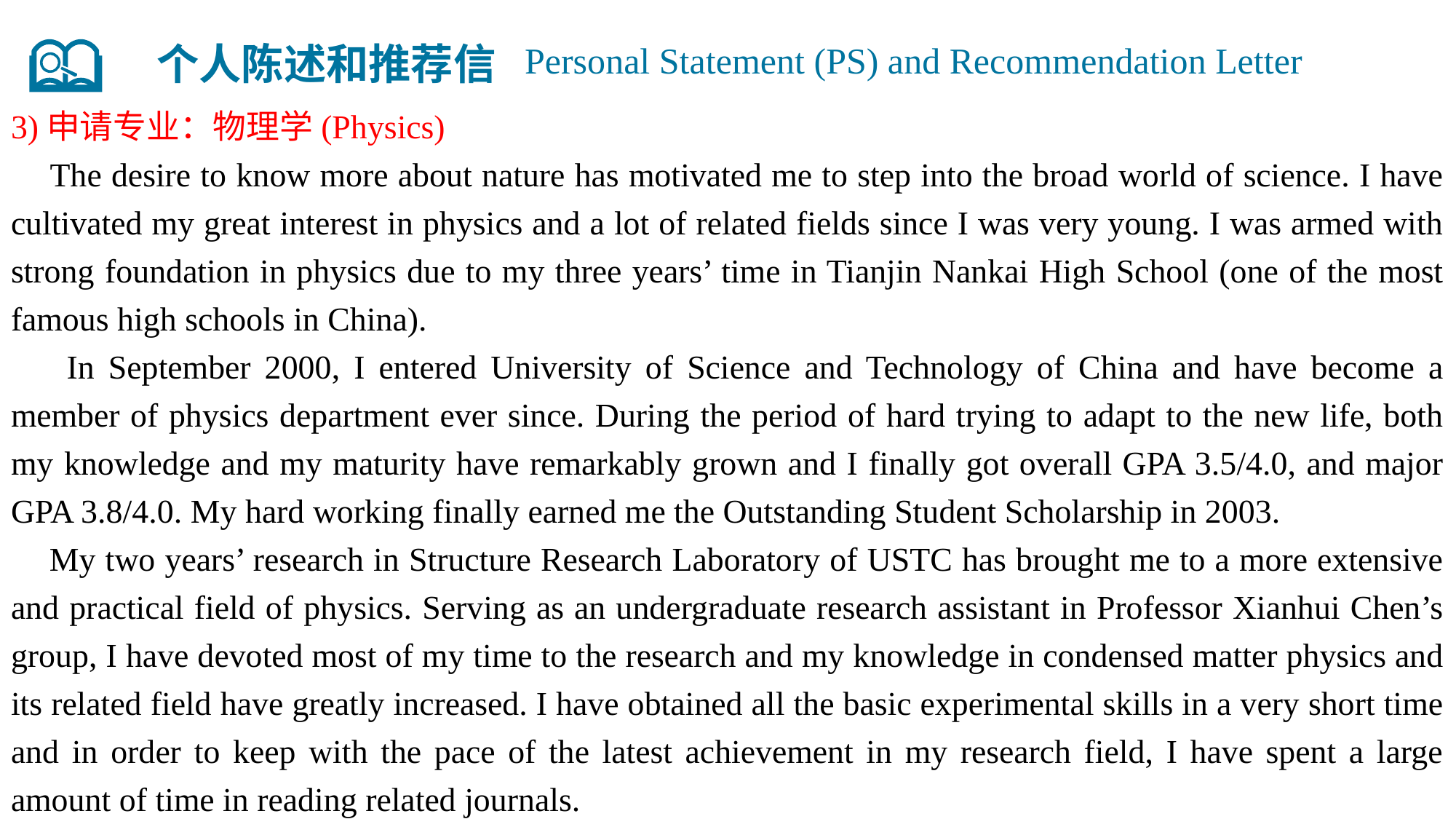

个人陈述和推荐信
Personal Statement (PS) and Recommendation Letter
3)申请专业：物理学(Physics)
    The desire to know more about nature has motivated me to step into the broad world of science. I have cultivated my great interest in physics and a lot of related fields since I was very young. I was armed with strong foundation in physics due to my three years’ time in Tianjin Nankai High School (one of the most famous high schools in China).
    In September 2000, I entered University of Science and Technology of China and have become a member of physics department ever since. During the period of hard trying to adapt to the new life, both my knowledge and my maturity have remarkably grown and I finally got overall GPA 3.5/4.0, and major GPA 3.8/4.0. My hard working finally earned me the Outstanding Student Scholarship in 2003.
    My two years’ research in Structure Research Laboratory of USTC has brought me to a more extensive and practical field of physics. Serving as an undergraduate research assistant in Professor Xianhui Chen’s group, I have devoted most of my time to the research and my knowledge in condensed matter physics and its related field have greatly increased. I have obtained all the basic experimental skills in a very short time and in order to keep with the pace of the latest achievement in my research field, I have spent a large amount of time in reading related journals.